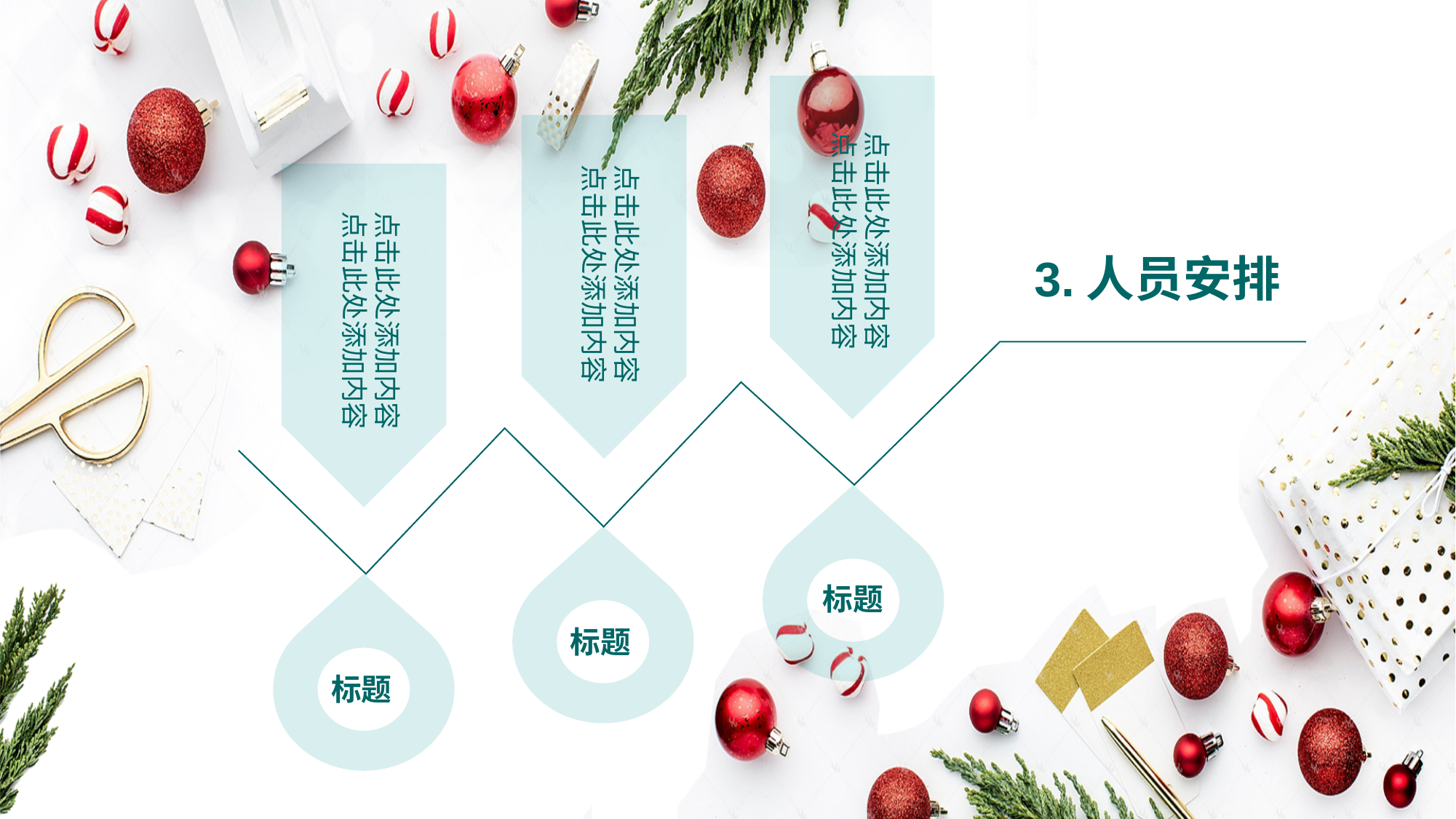

点击此处添加内容
点击此处添加内容
点击此处添加内容
点击此处添加内容

点击此处添加内容
点击此处添加内容

3.人员安排

标题
标题
标题